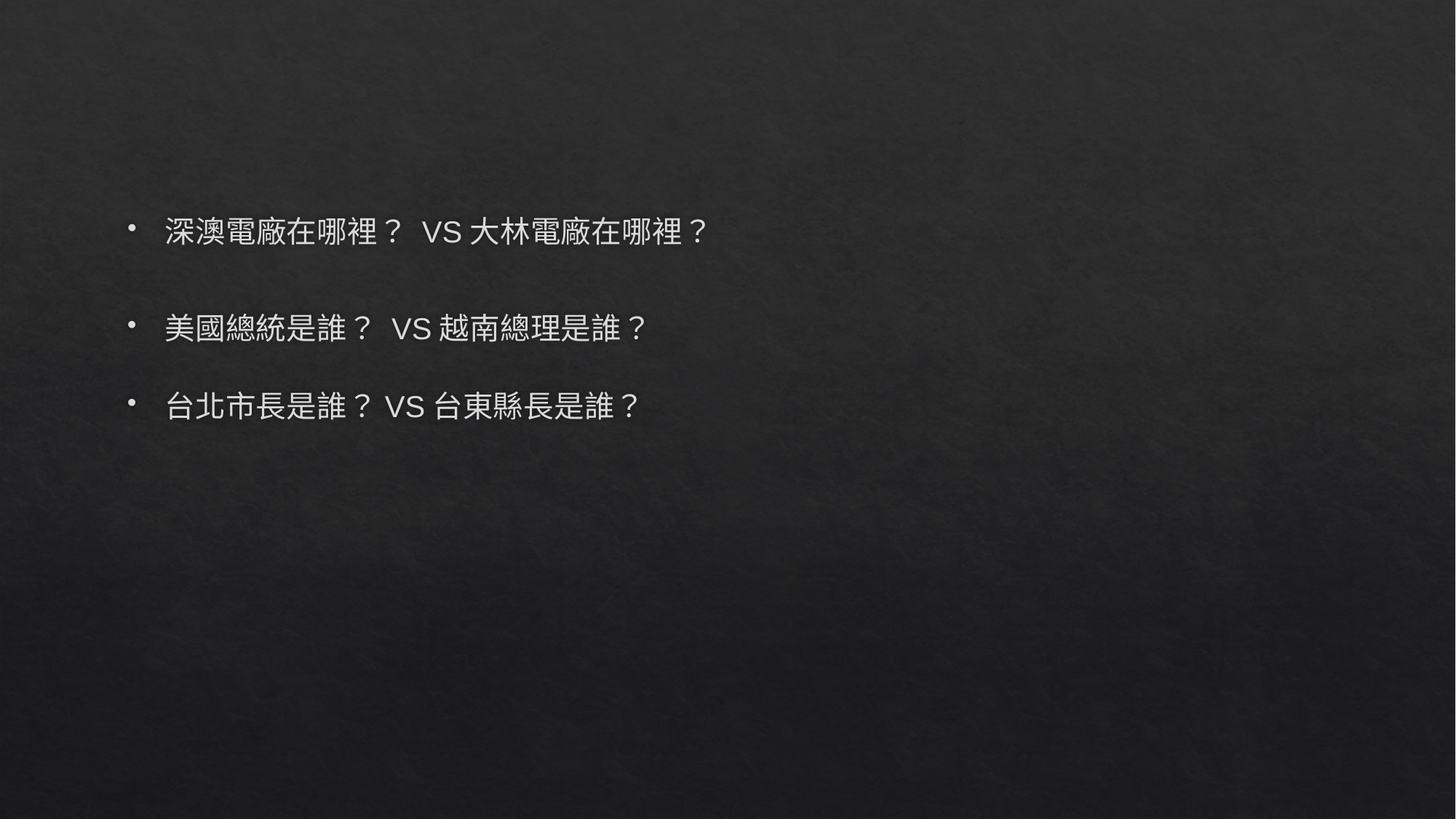

#
深澳電廠在哪裡？ VS大林電廠在哪裡？
美國總統是誰？ VS越南總理是誰？
台北市長是誰？VS台東縣長是誰？